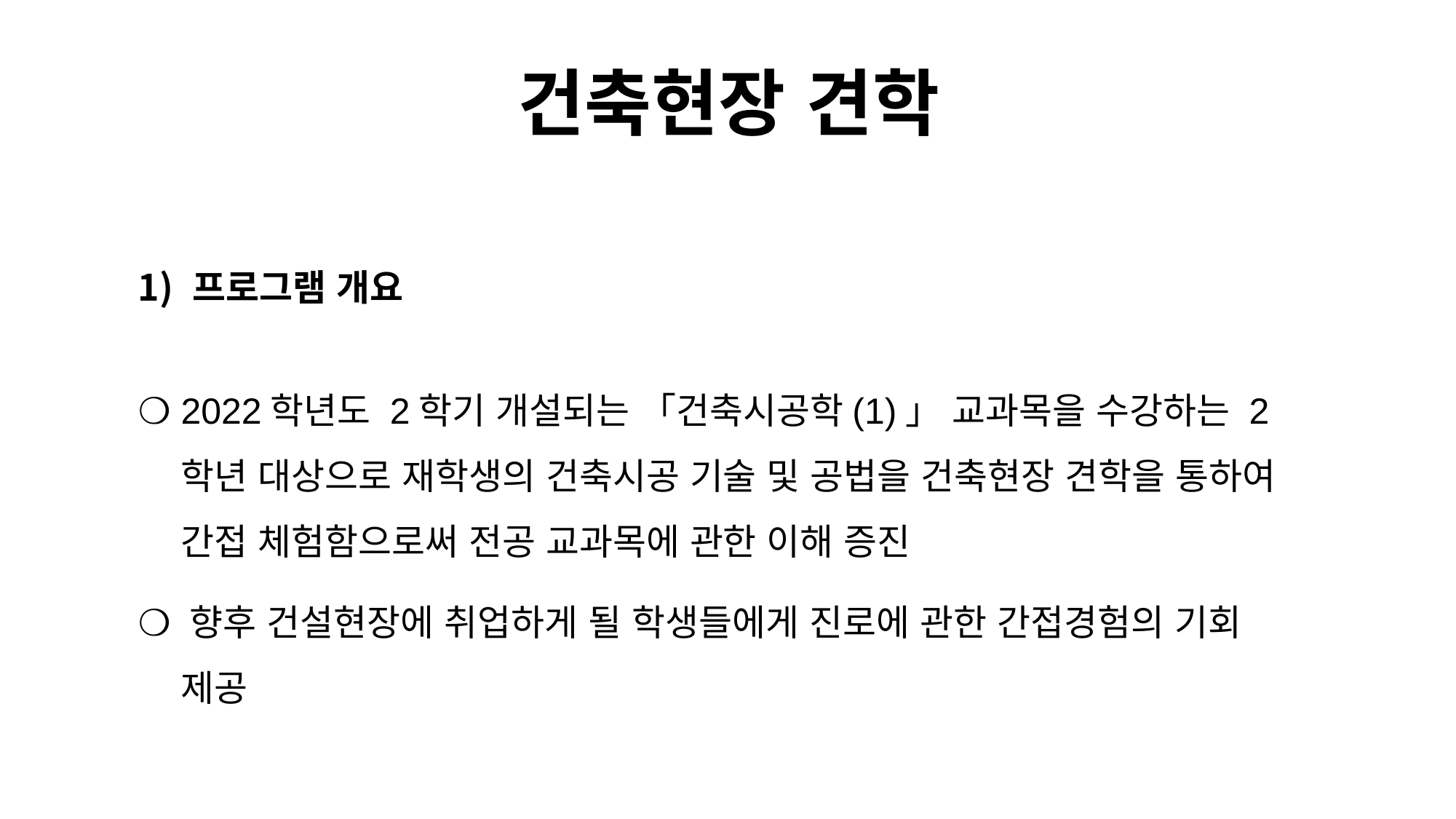

# 건축현장 견학
프로그램 개요

❍ 2022학년도 2학기 개설되는 「건축시공학(1)」 교과목을 수강하는 2학년 대상으로 재학생의 건축시공 기술 및 공법을 건축현장 견학을 통하여 간접 체험함으로써 전공 교과목에 관한 이해 증진
❍ 향후 건설현장에 취업하게 될 학생들에게 진로에 관한 간접경험의 기회 제공